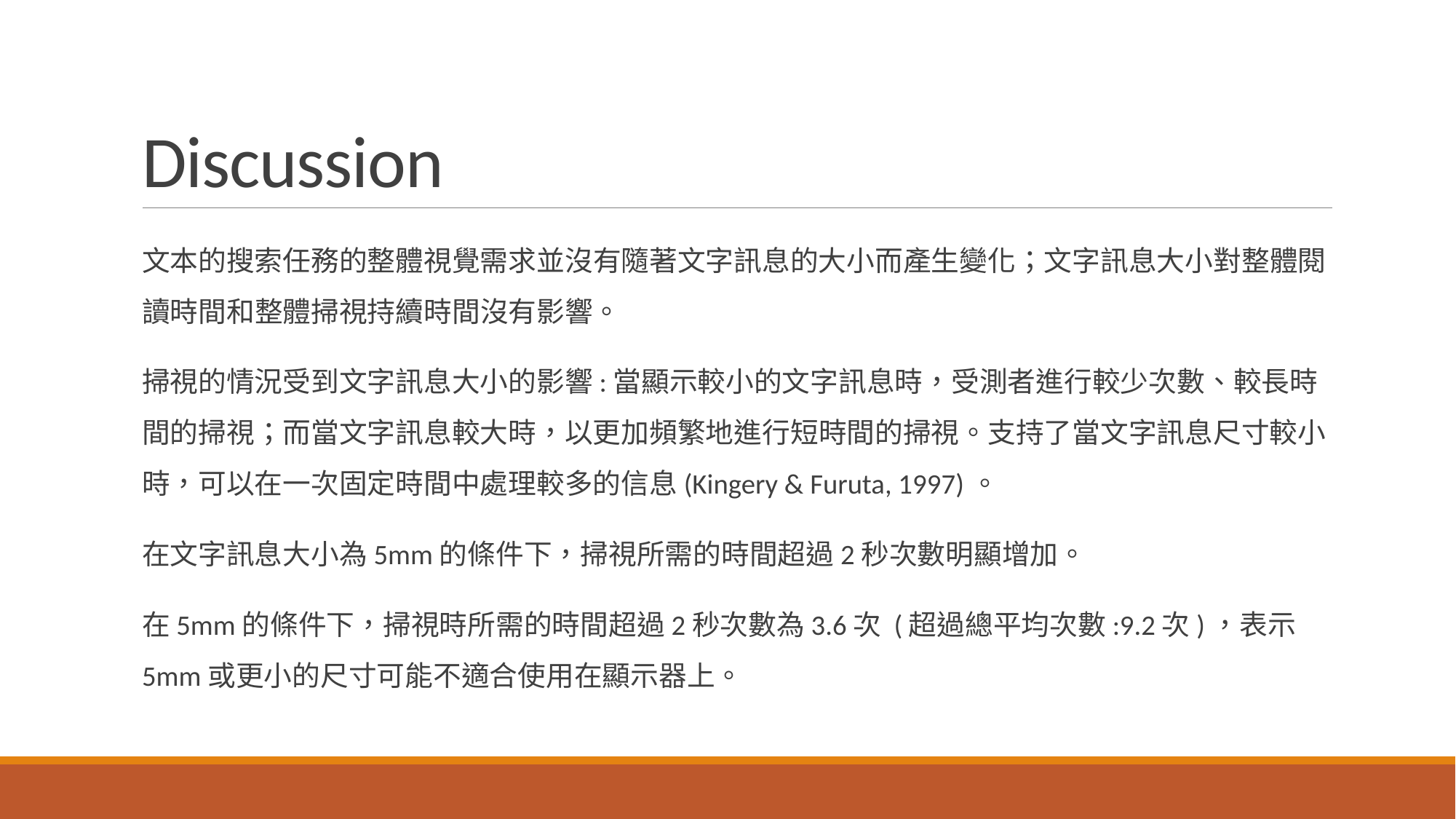

# Discussion
文本的搜索任務的整體視覺需求並沒有隨著文字訊息的大小而產生變化；文字訊息大小對整體閱讀時間和整體掃視持續時間沒有影響。
掃視的情況受到文字訊息大小的影響:當顯示較小的文字訊息時，受測者進行較少次數、較長時間的掃視；而當文字訊息較大時，以更加頻繁地進行短時間的掃視。支持了當文字訊息尺寸較小時，可以在一次固定時間中處理較多的信息(Kingery & Furuta, 1997)。
在文字訊息大小為5mm的條件下，掃視所需的時間超過2秒次數明顯增加。
在5mm的條件下，掃視時所需的時間超過2秒次數為3.6次 (超過總平均次數:9.2次)，表示5mm或更小的尺寸可能不適合使用在顯示器上。